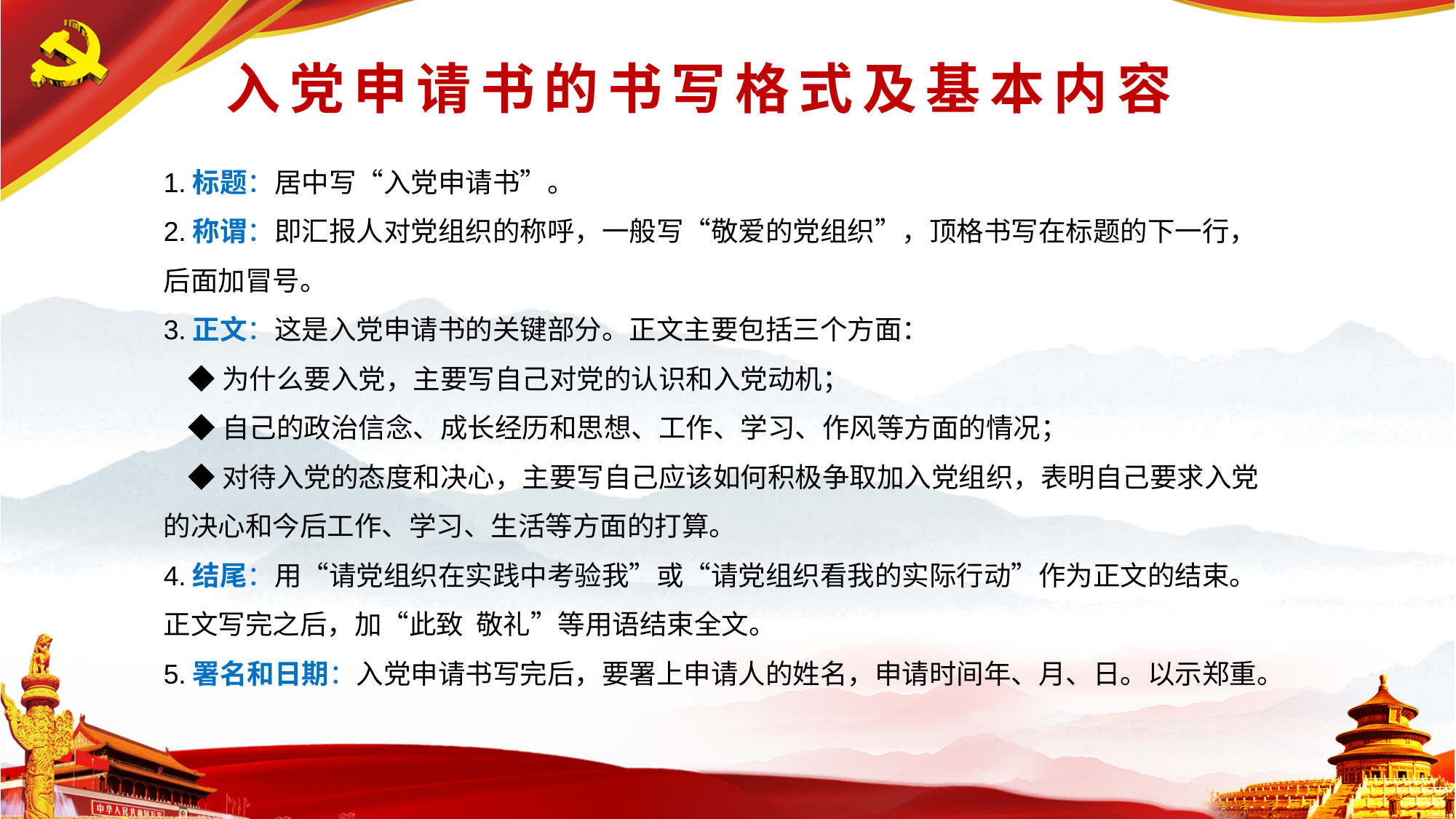

# 入党申请书的书写格式及基本内容
1.标题：居中写“入党申请书”。
2.称谓：即汇报人对党组织的称呼，一般写“敬爱的党组织”，顶格书写在标题的下一行，后面加冒号。
3.正文：这是入党申请书的关键部分。正文主要包括三个方面：
    ◆为什么要入党，主要写自己对党的认识和入党动机；
    ◆自己的政治信念、成长经历和思想、工作、学习、作风等方面的情况；
    ◆对待入党的态度和决心，主要写自己应该如何积极争取加入党组织，表明自己要求入党的决心和今后工作、学习、生活等方面的打算。
4.结尾：用“请党组织在实践中考验我”或“请党组织看我的实际行动”作为正文的结束。正文写完之后，加“此致  敬礼”等用语结束全文。
5.署名和日期：入党申请书写完后，要署上申请人的姓名，申请时间年、月、日。以示郑重。